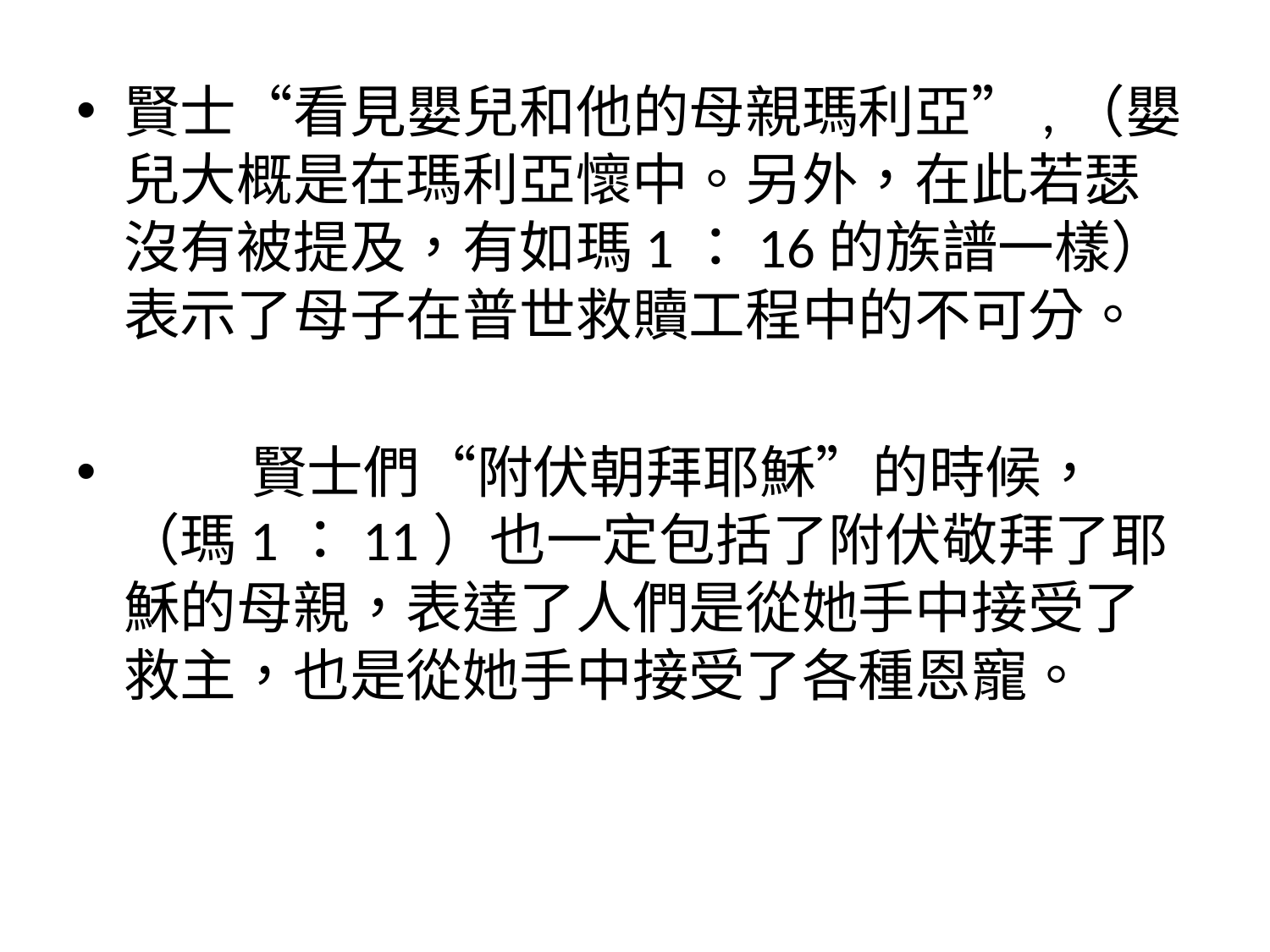

#
賢士“看見嬰兒和他的母親瑪利亞”,（嬰兒大概是在瑪利亞懷中。另外，在此若瑟沒有被提及，有如瑪1：16的族譜一樣）表示了母子在普世救贖工程中的不可分。

	賢士們“附伏朝拜耶穌”的時候，（瑪1：11）也一定包括了附伏敬拜了耶穌的母親，表達了人們是從她手中接受了救主，也是從她手中接受了各種恩寵。